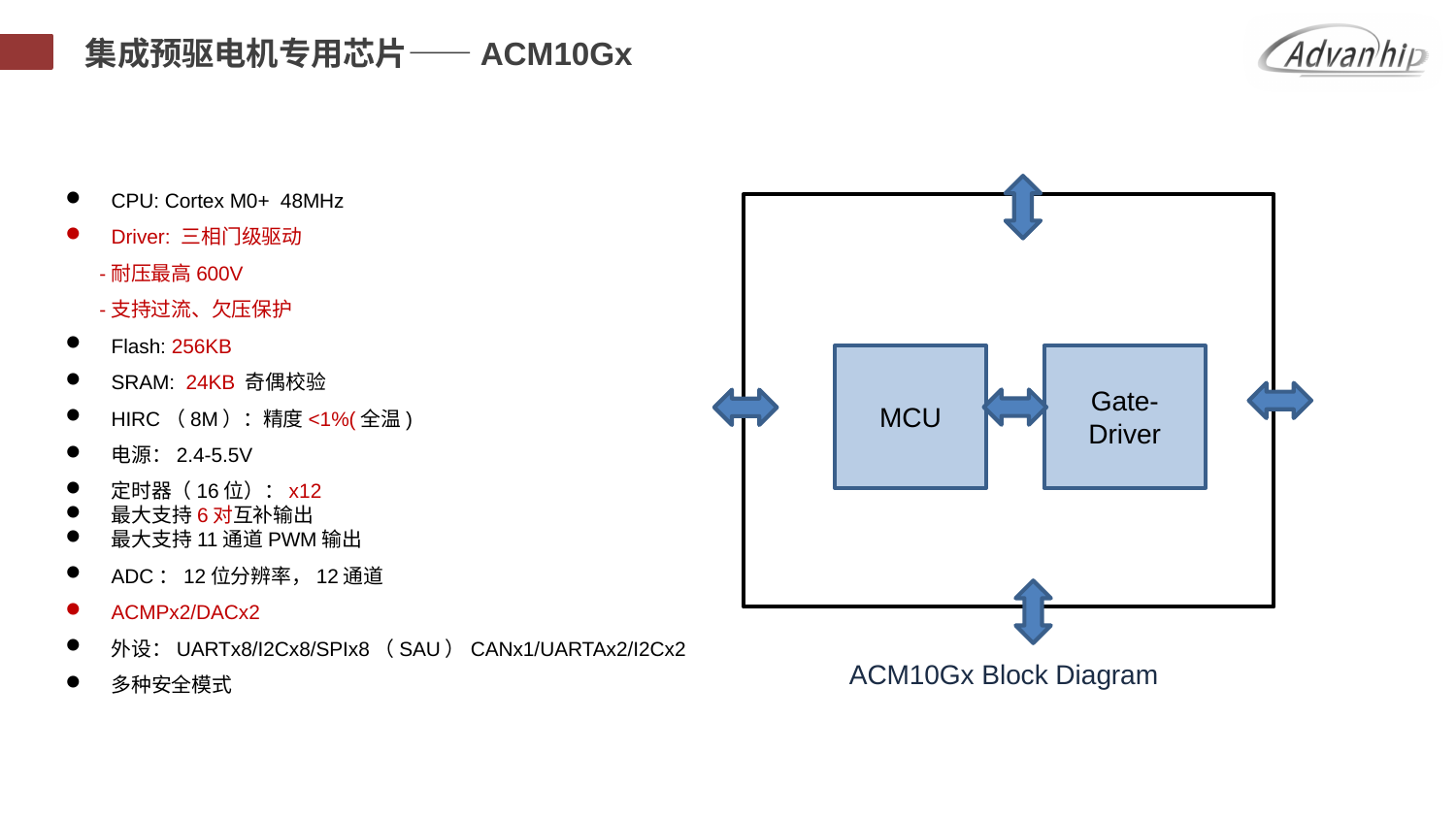

集成预驱电机专用芯片——ACM10Gx
ACM101xJ
CPU: Cortex M0+  48MHz
Driver: 三相门级驱动
      -耐压最高600V
      -支持过流、欠压保护
Flash: 256KB
SRAM:  24KB 奇偶校验
HIRC（8M）：精度<1%(全温)
电源：2.4-5.5V
定时器（16位）：x12
   最大支持6对互补输出
   最大支持11通道PWM输出
ADC：12位分辨率，12通道
ACMPx2/DACx2
外设：UARTx8/I2Cx8/SPIx8（SAU）CANx1/UARTAx2/I2Cx2
多种安全模式

MCU
Gate-Driver

ACM10Gx Block Diagram